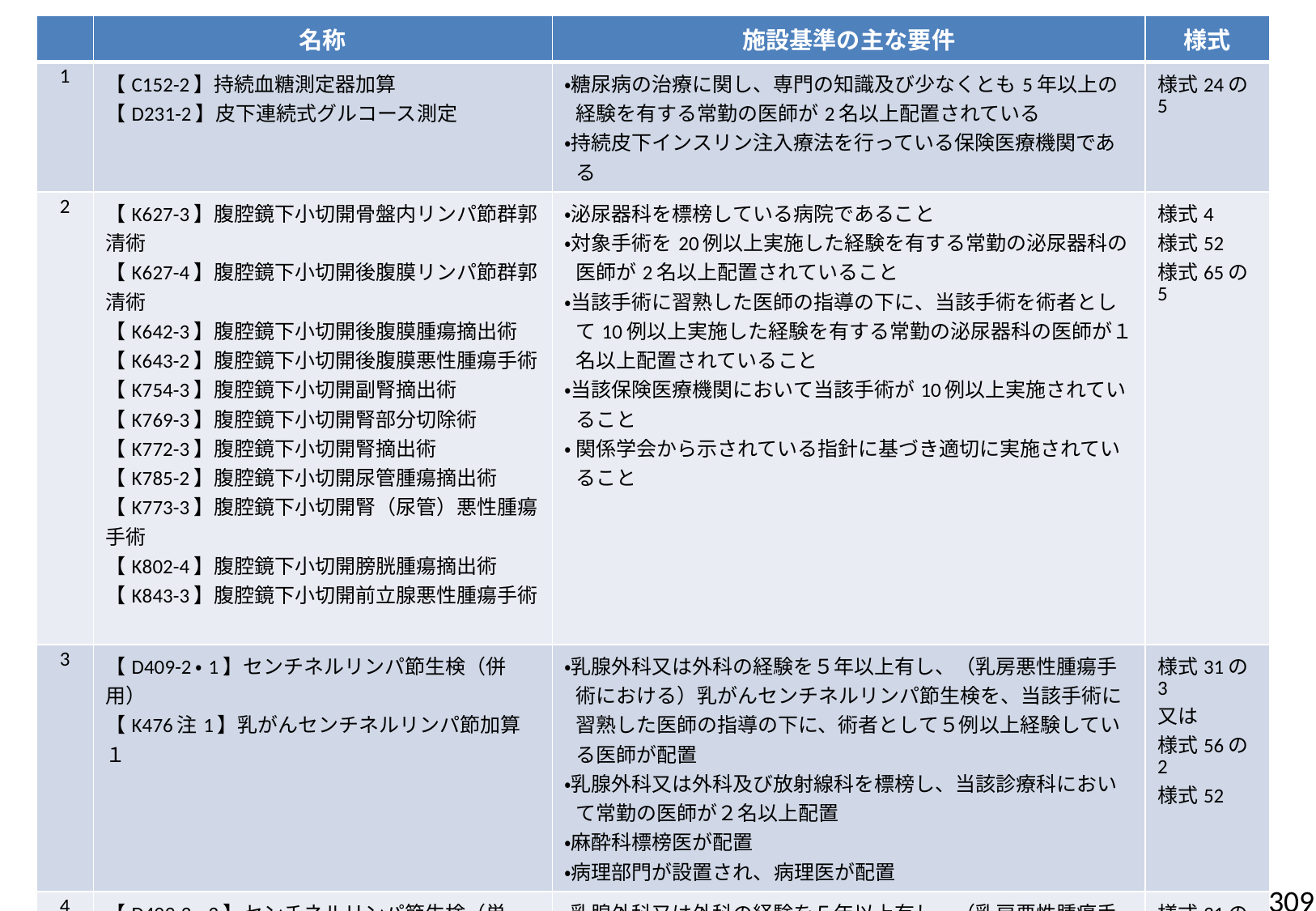

|  | 名称 | 施設基準の主な要件 | 様式 |
| --- | --- | --- | --- |
| 1 | 【C152-2】持続血糖測定器加算 【D231-2】皮下連続式グルコース測定 | ・糖尿病の治療に関し、専門の知識及び少なくとも5年以上の経験を有する常勤の医師が2名以上配置されている ・持続皮下インスリン注入療法を行っている保険医療機関である | 様式24の5 |
| 2 | 【K627-3】腹腔鏡下小切開骨盤内リンパ節群郭清術 【K627-4】腹腔鏡下小切開後腹膜リンパ節群郭清術 【K642-3】腹腔鏡下小切開後腹膜腫瘍摘出術 【K643-2】腹腔鏡下小切開後腹膜悪性腫瘍手術 【K754-3】腹腔鏡下小切開副腎摘出術 【K769-3】腹腔鏡下小切開腎部分切除術 【K772-3】腹腔鏡下小切開腎摘出術 【K785-2】腹腔鏡下小切開尿管腫瘍摘出術 【K773-3】腹腔鏡下小切開腎（尿管）悪性腫瘍手術 【K802-4】腹腔鏡下小切開膀胱腫瘍摘出術 【K843-3】腹腔鏡下小切開前立腺悪性腫瘍手術 | ・泌尿器科を標榜している病院であること ・対象手術を20例以上実施した経験を有する常勤の泌尿器科の医師が2名以上配置されていること ・当該手術に習熟した医師の指導の下に、当該手術を術者として10例以上実施した経験を有する常勤の泌尿器科の医師が１名以上配置されていること ・当該保険医療機関において当該手術が10例以上実施されていること ・ 関係学会から示されている指針に基づき適切に実施されていること | 様式4 様式52 様式65の5 |
| 3 | 【D409-2・1】センチネルリンパ節生検（併用） 【K476注1】乳がんセンチネルリンパ節加算１ | ・乳腺外科又は外科の経験を５年以上有し、（乳房悪性腫瘍手術における）乳がんセンチネルリンパ節生検を、当該手術に習熟した医師の指導の下に、術者として５例以上経験している医師が配置 ・乳腺外科又は外科及び放射線科を標榜し、当該診療科において常勤の医師が２名以上配置 ・麻酔科標榜医が配置 ・病理部門が設置され、病理医が配置 | 様式31の3 又は 様式56の2 様式52 |
| 4 | 【D409-2・2】センチネルリンパ節生検（単独） 【K476注2】乳がんセンチネルリンパ節加算２ | ・乳腺外科又は外科の経験を５年以上有し、（乳房悪性腫瘍手術における）乳がんセンチネルリンパ節生検を、当該手術に習熟した医師の指導の下に、術者として５例以上経験している医師が配置 ・乳腺外科又は外科及び放射線科を標榜し、当該診療科において常勤の医師が２名以上配置。ただし、色素のみによるもののみを算定する保険医療機関にあっては、放射線科を標榜していなくても差し支えない ・麻酔科標榜医が配置 ・病理部門が設置され、病理医が配置 | 様式31の3 又は 様式56の2 様式52 |
309